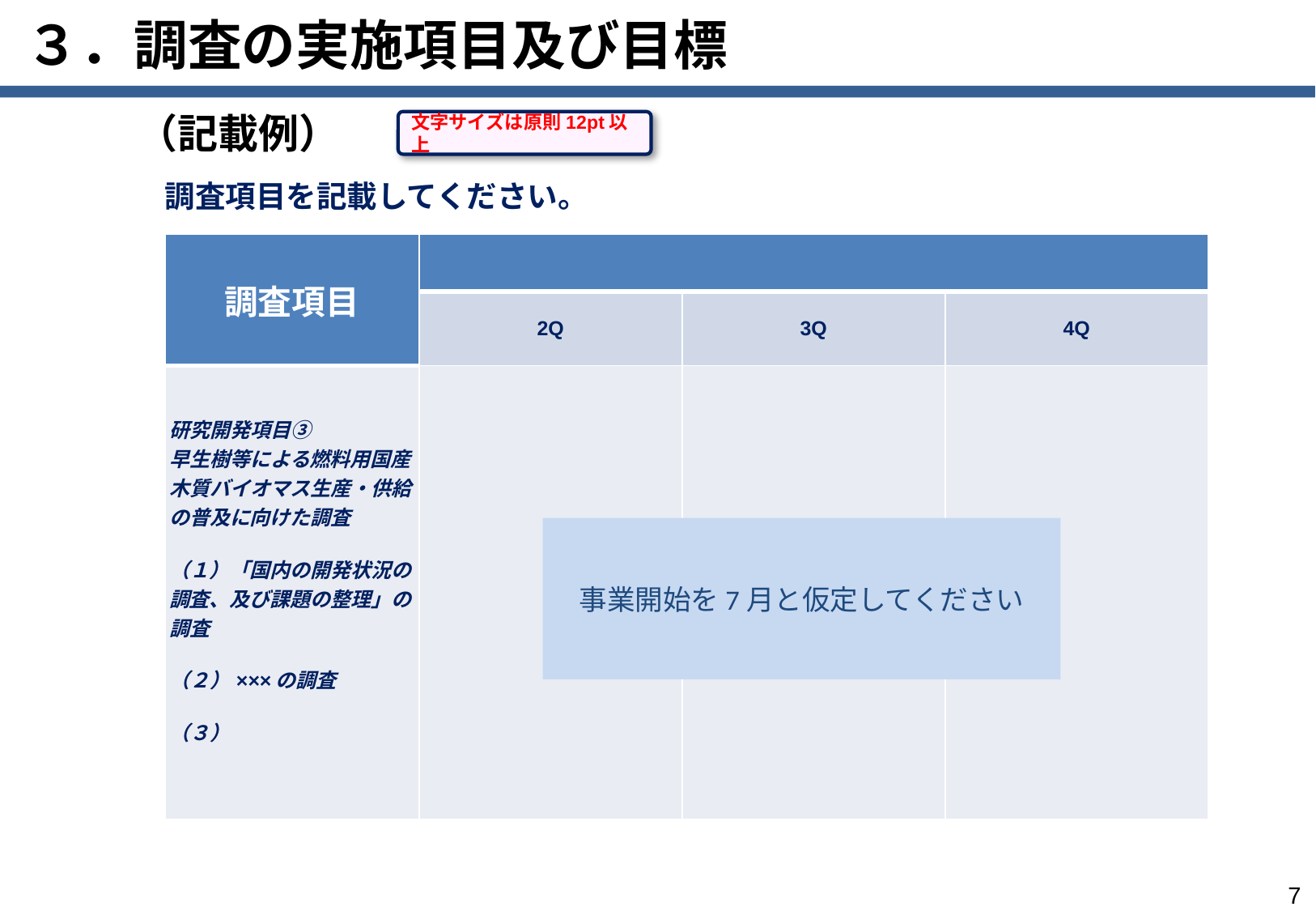

３．調査の実施項目及び目標
（記載例）
文字サイズは原則12pt以上
調査項目を記載してください。
| 調査項目 |  |  |  |
| --- | --- | --- | --- |
|  | 2Q | 3Q | 4Q |
| 研究開発項目③ 早生樹等による燃料用国産木質バイオマス生産・供給の普及に向けた調査 （１）「国内の開発状況の調査、及び課題の整理」の調査 （２）×××の調査 （３） |  |  |  |
事業開始を7月と仮定してください
7